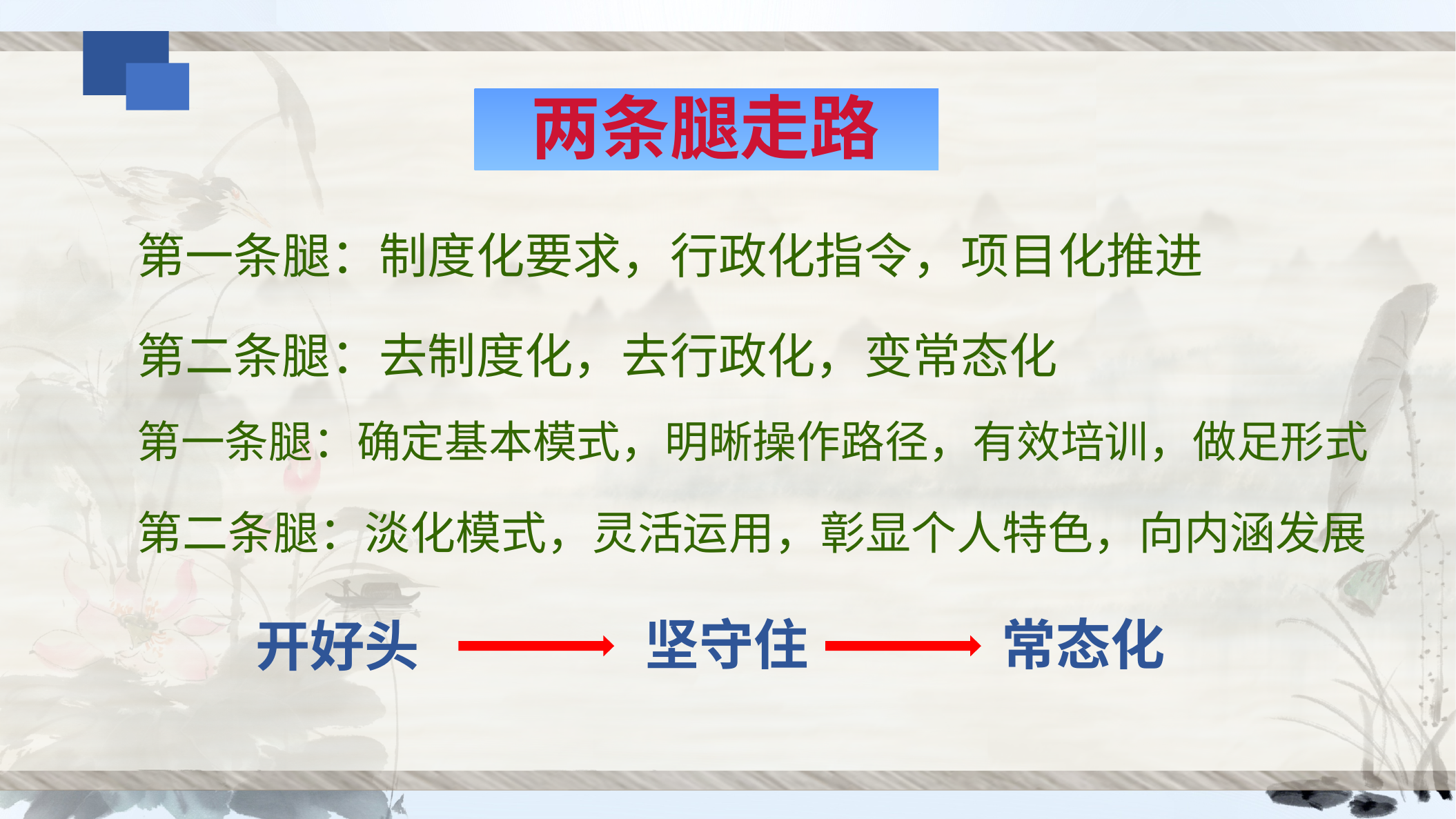

两条腿走路
第一条腿：制度化要求，行政化指令，项目化推进
第二条腿：去制度化，去行政化，变常态化
第一条腿：确定基本模式，明晰操作路径，有效培训，做足形式
第二条腿：淡化模式，灵活运用，彰显个人特色，向内涵发展
坚守住
常态化
     开好头